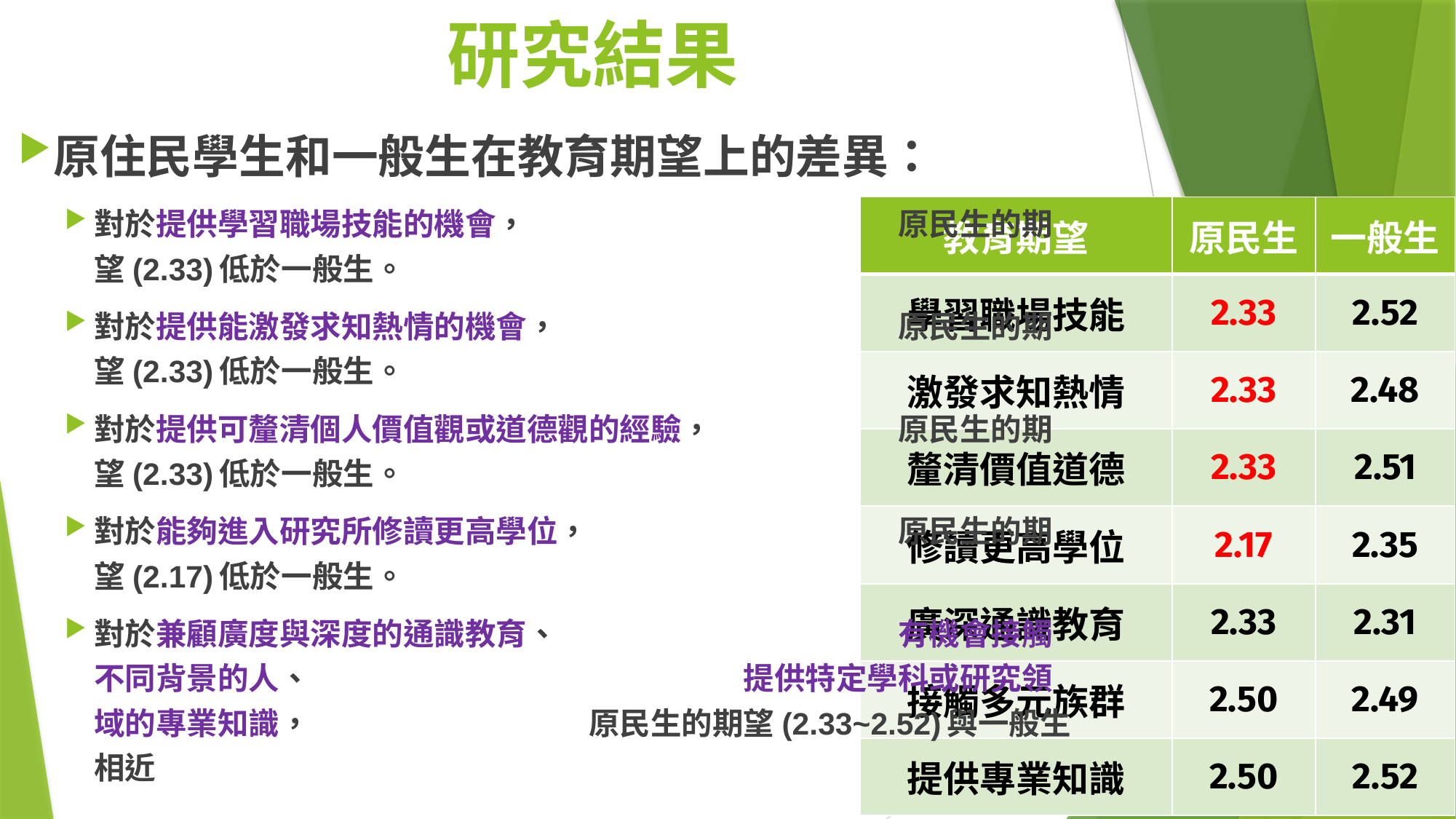

# 研究結果
原住民學生和一般生在教育期望上的差異：
對於提供學習職場技能的機會，　　　　　　　　　　　　原民生的期望(2.33)低於一般生。
對於提供能激發求知熱情的機會，　　　　　　　　　　　原民生的期望(2.33)低於一般生。
對於提供可釐清個人價值觀或道德觀的經驗，　　　　　　原民生的期望(2.33)低於一般生。
對於能夠進入研究所修讀更高學位，　　　　　　　　　　原民生的期望(2.17)低於一般生。
對於兼顧廣度與深度的通識教育、　　　　　　　　　　　有機會接觸不同背景的人、　　　　　　　　　　　　　　提供特定學科或研究領域的專業知識，　　　　　　　　　原民生的期望(2.33~2.52)與一般生相近
| 教育期望 | 原民生 | 一般生 |
| --- | --- | --- |
| 學習職場技能 | 2.33 | 2.52 |
| 激發求知熱情 | 2.33 | 2.48 |
| 釐清價值道德 | 2.33 | 2.51 |
| 修讀更高學位 | 2.17 | 2.35 |
| 廣深通識教育 | 2.33 | 2.31 |
| 接觸多元族群 | 2.50 | 2.49 |
| 提供專業知識 | 2.50 | 2.52 |